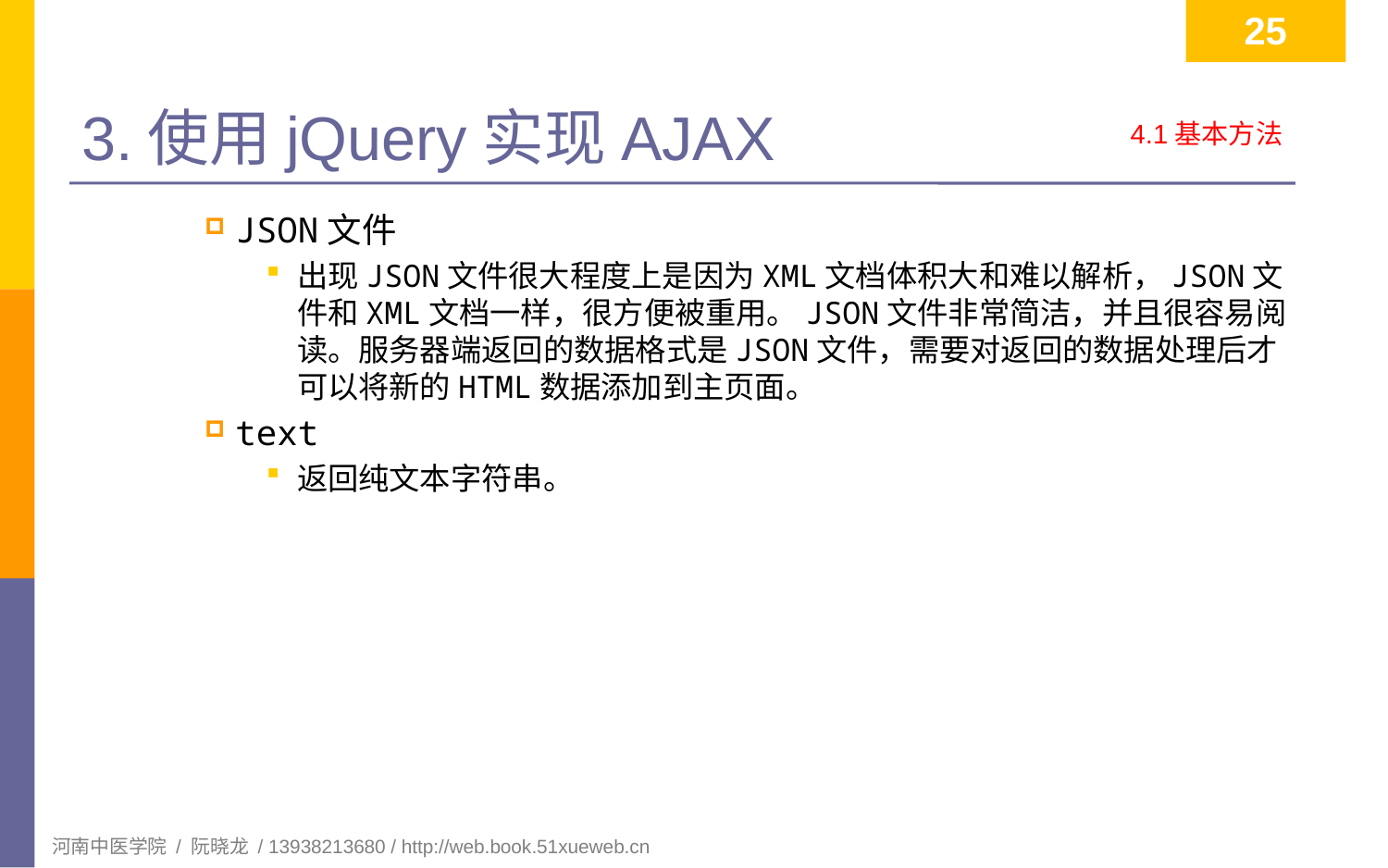

25
# 3.使用jQuery实现AJAX
4.1基本方法
JSON文件
出现JSON文件很大程度上是因为XML文档体积大和难以解析，JSON文件和XML文档一样，很方便被重用。JSON文件非常简洁，并且很容易阅读。服务器端返回的数据格式是JSON文件，需要对返回的数据处理后才可以将新的HTML数据添加到主页面。
text
返回纯文本字符串。